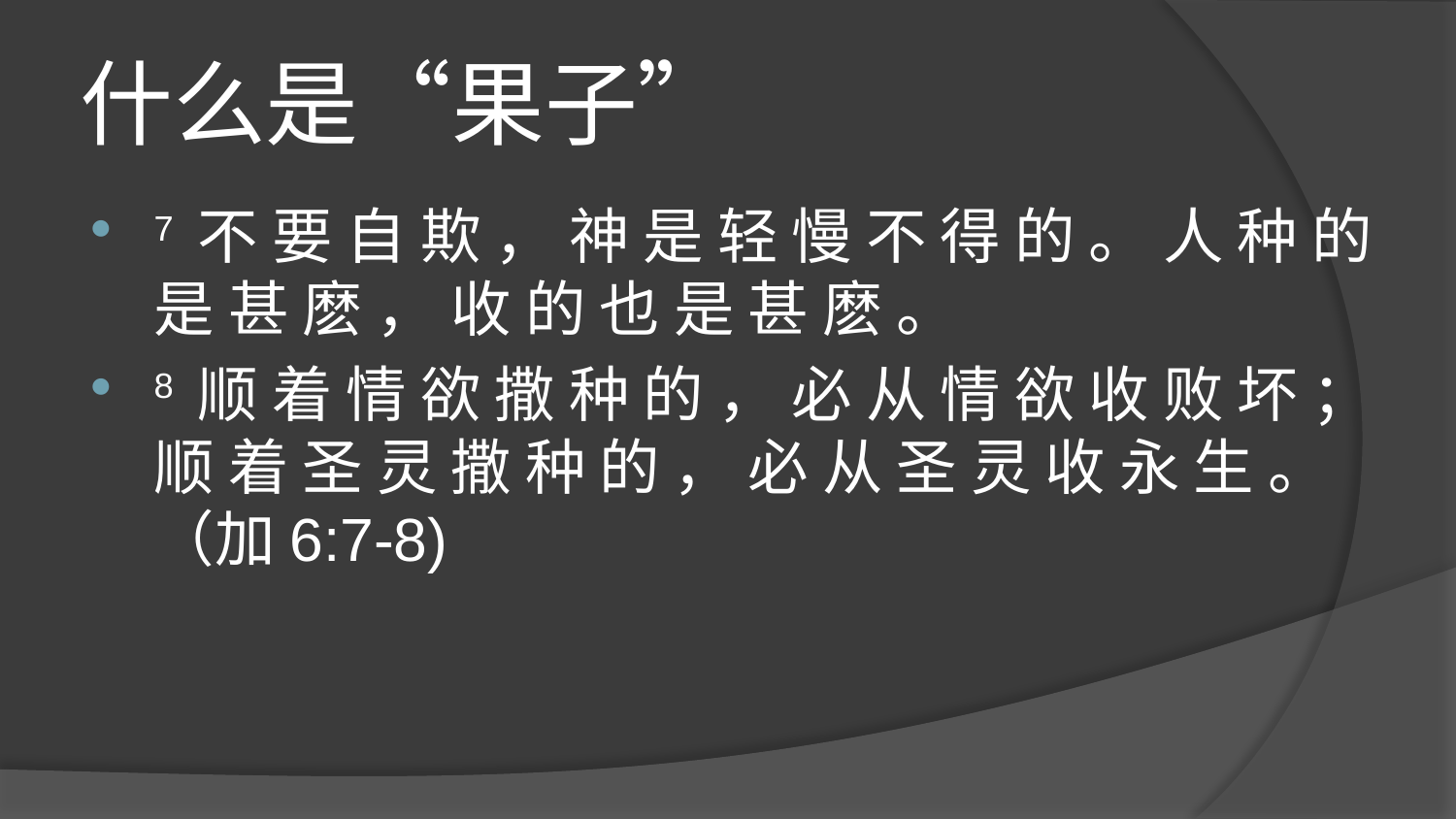

# 什么是“果子”
7 不 要 自 欺 ， 神 是 轻 慢 不 得 的 。 人 种 的 是 甚 麽 ， 收 的 也 是 甚 麽 。
8 顺 着 情 欲 撒 种 的 ， 必 从 情 欲 收 败 坏 ； 顺 着 圣 灵 撒 种 的 ， 必 从 圣 灵 收 永 生 。（加6:7-8)